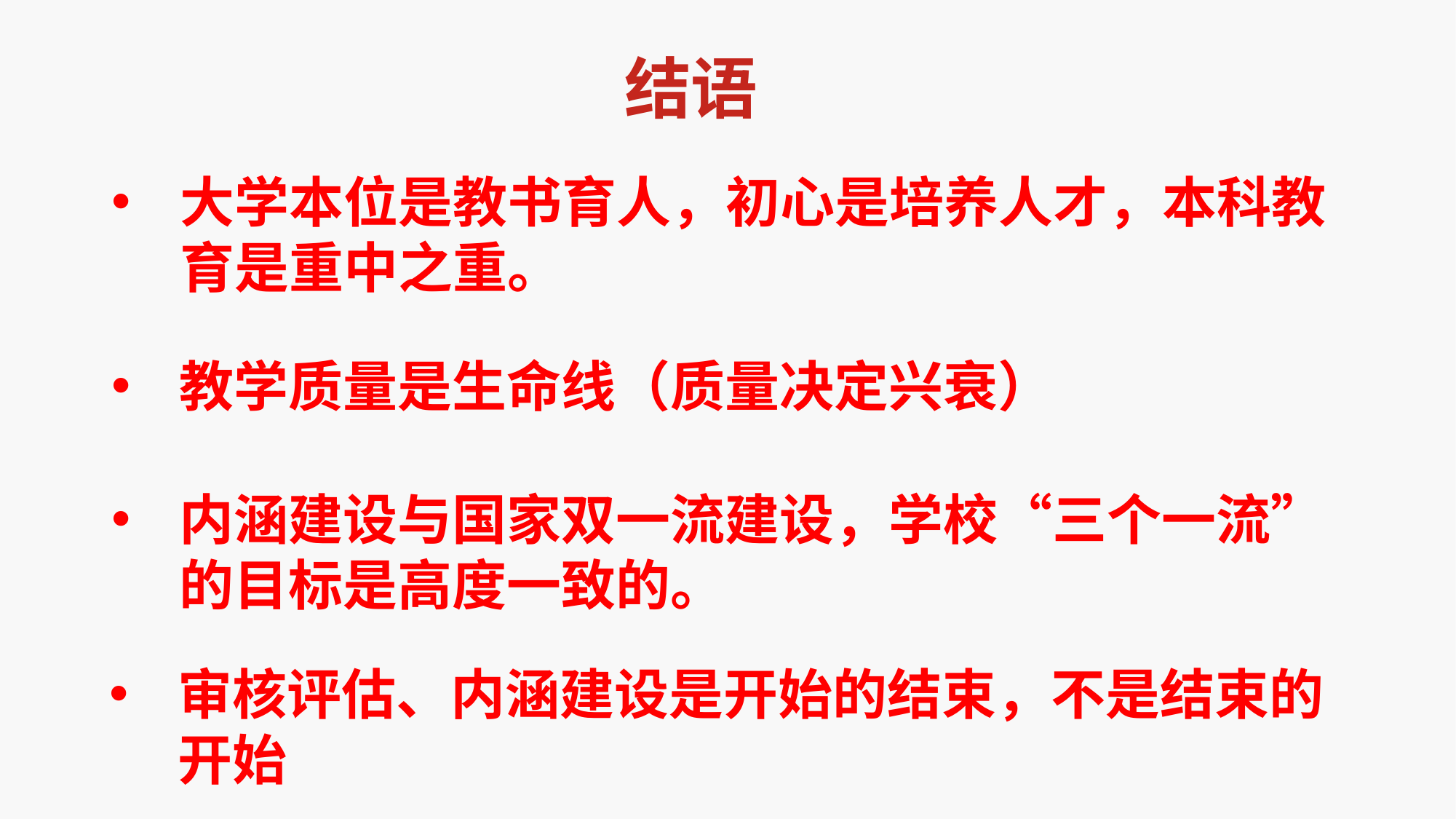

结语
# 大学本位是教书育人，初心是培养人才，本科教育是重中之重。
教学质量是生命线（质量决定兴衰）
内涵建设与国家双一流建设，学校“三个一流”的目标是高度一致的。
审核评估、内涵建设是开始的结束，不是结束的开始